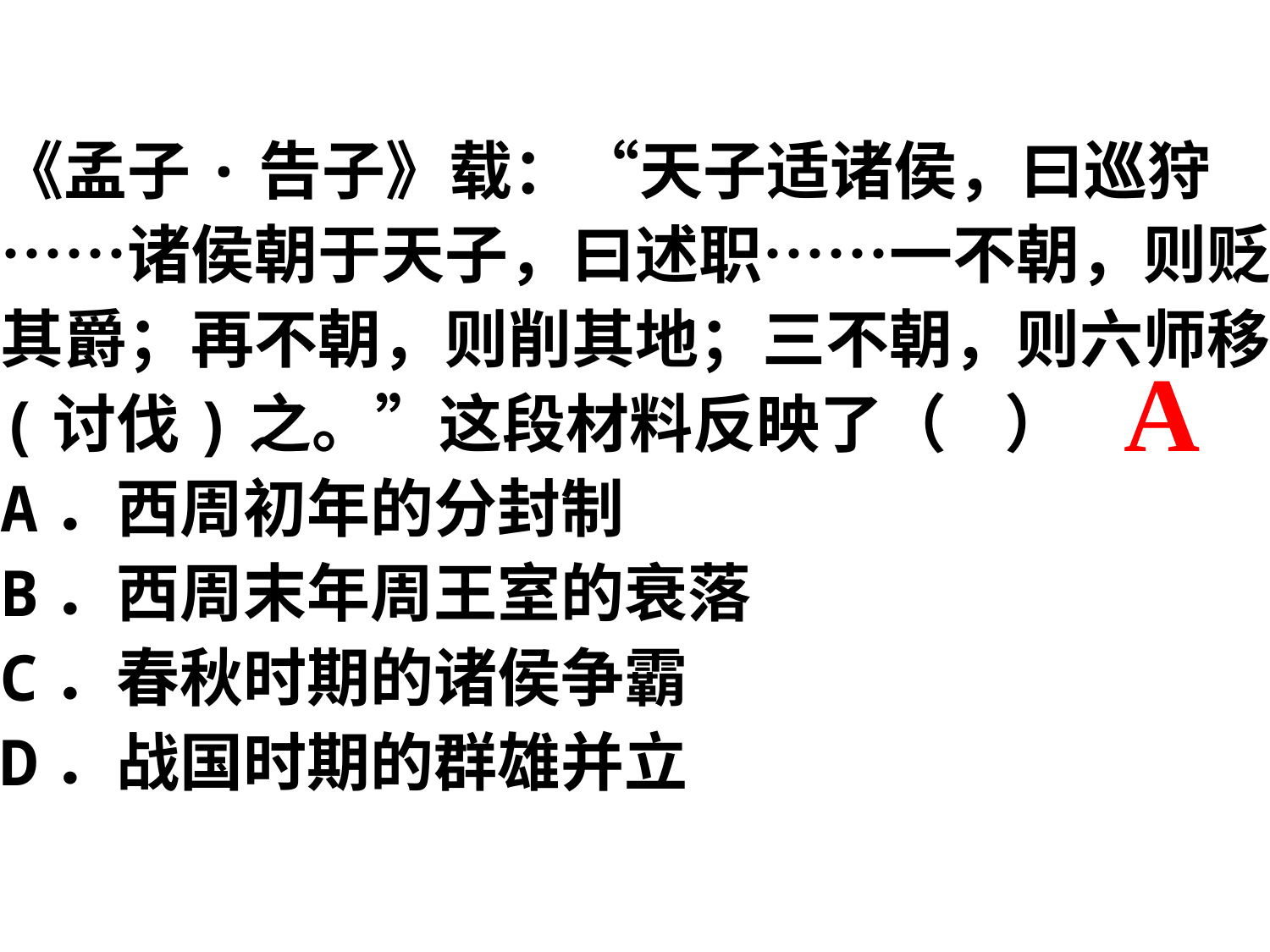

《孟子·告子》载：“天子适诸侯，曰巡狩……诸侯朝于天子，曰述职……一不朝，则贬其爵；再不朝，则削其地；三不朝，则六师移(讨伐)之。”这段材料反映了（    ）
A．西周初年的分封制
B．西周末年周王室的衰落
C．春秋时期的诸侯争霸
D．战国时期的群雄并立
A